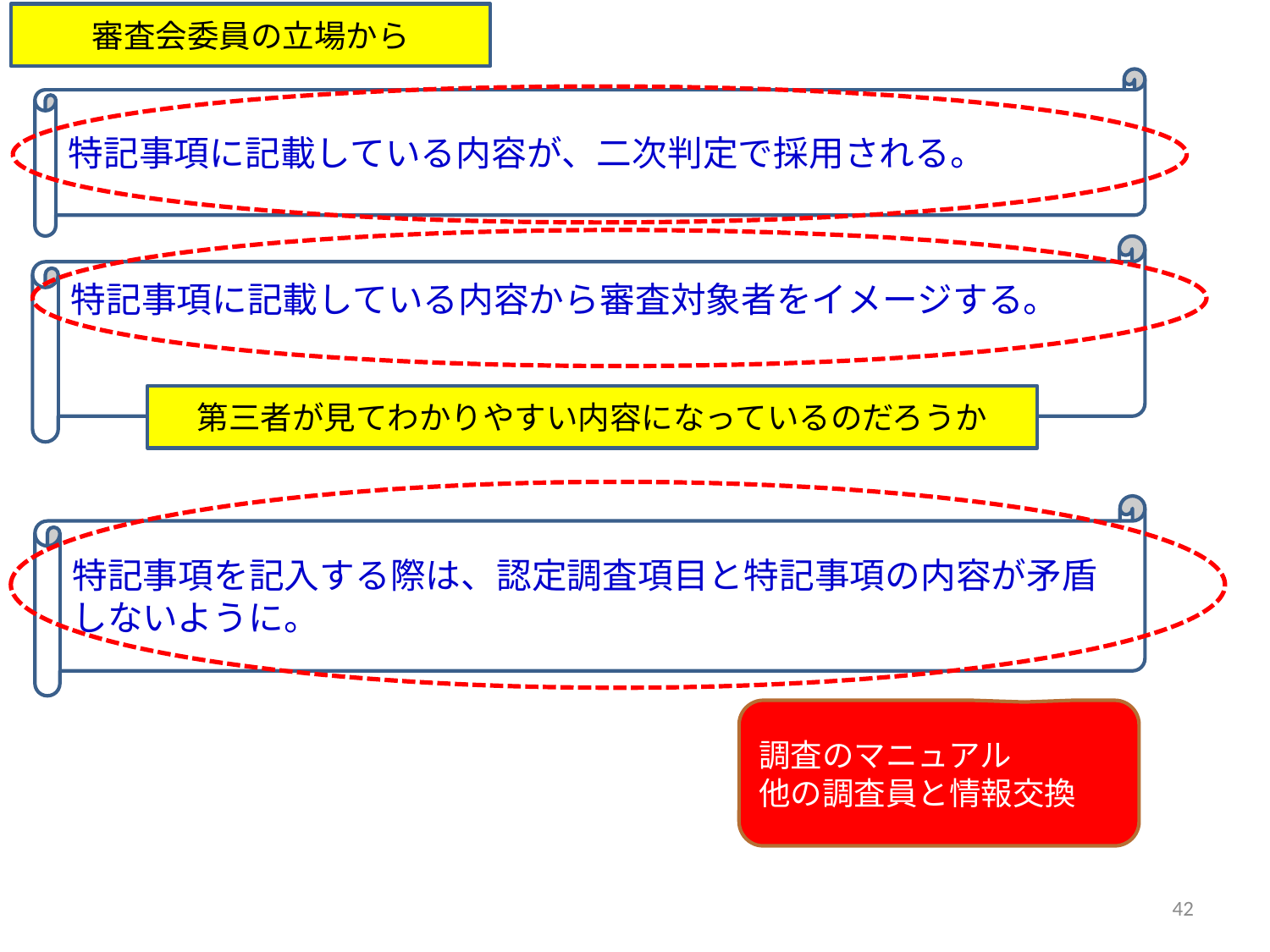

審査会委員の立場から
特記事項に記載している内容が、二次判定で採用される。

特記事項に記載している内容から審査対象者をイメージする。

第三者が見てわかりやすい内容になっているのだろうか

特記事項を記入する際は、認定調査項目と特記事項の内容が矛盾しないように。
調査のマニュアル
他の調査員と情報交換
42